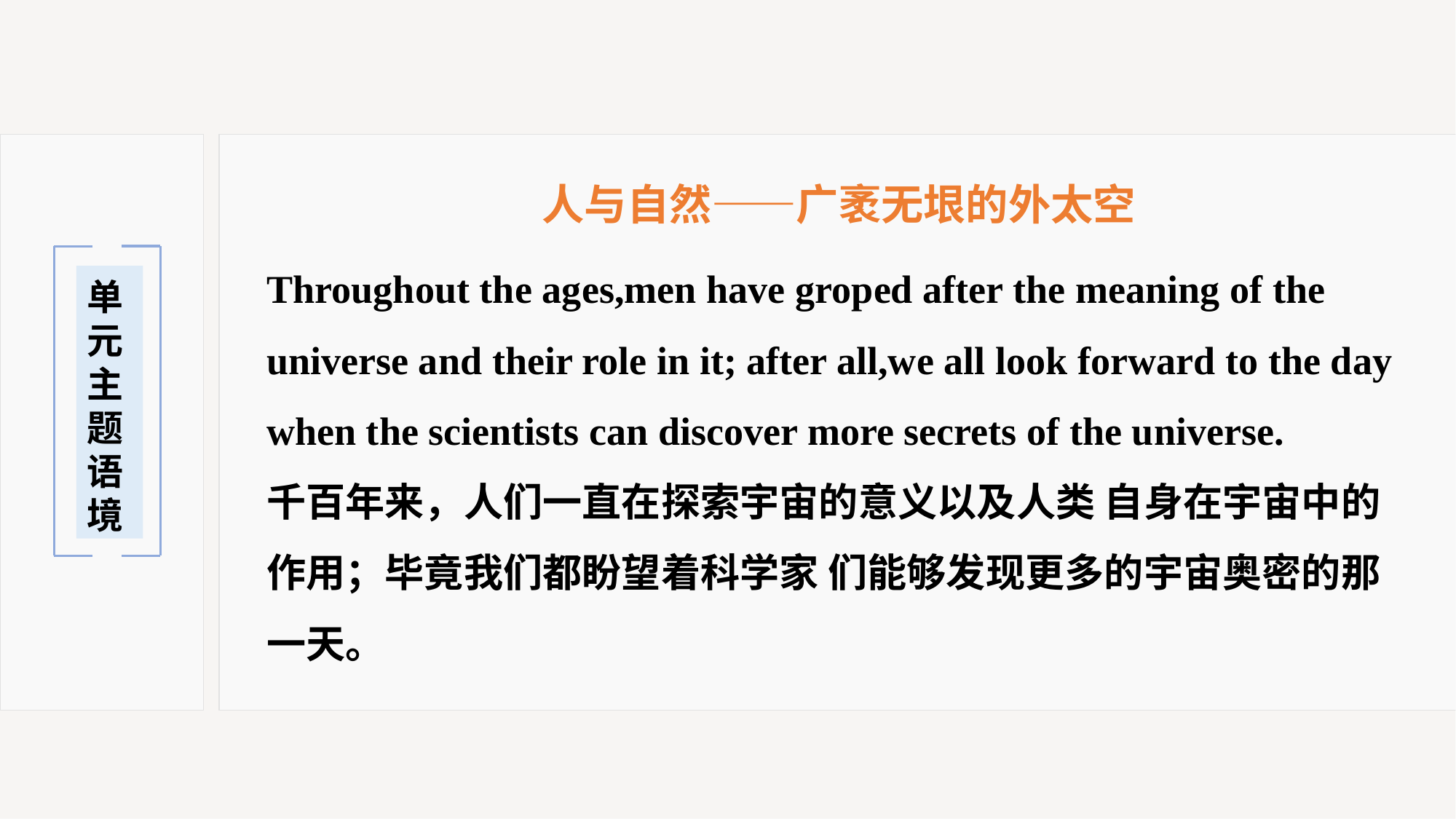

人与自然——广袤无垠的外太空
Throughout the ages,men have groped after the meaning of the universe and their role in it; after all,we all look forward to the day
when the scientists can discover more secrets of the universe.
千百年来，人们一直在探索宇宙的意义以及人类 自身在宇宙中的
作用；毕竟我们都盼望着科学家 们能够发现更多的宇宙奥密的那一天。

单
元
主
题
语
境